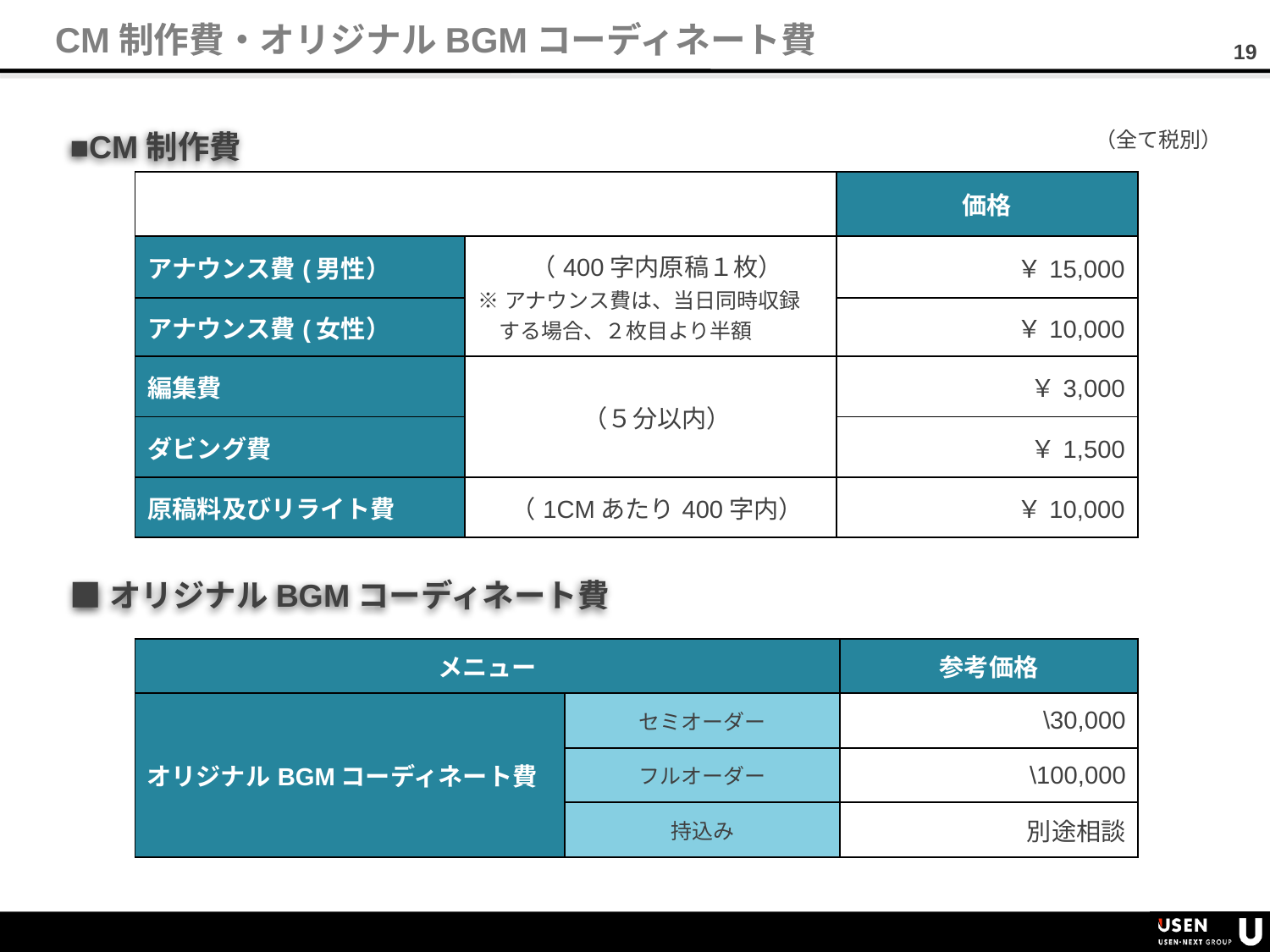

# CM制作費・オリジナルBGMコーディネート費
■CM制作費
（全て税別）
|  |  | 価格 |
| --- | --- | --- |
| アナウンス費(男性） | （400字内原稿１枚） ※アナウンス費は、当日同時収録 　する場合、２枚目より半額 | ￥15,000 |
| アナウンス費(女性） |  | ￥10,000 |
| 編集費 | （５分以内） | ￥3,000 |
| ダビング費 |  | ￥1,500 |
| 原稿料及びリライト費 | （1CMあたり400字内） | ￥10,000 |
■オリジナルBGMコーディネート費

| メニュー |  | 参考価格 |
| --- | --- | --- |
| オリジナルBGMコーディネート費 | セミオーダー | \30,000 |
|  | フルオーダー | \100,000 |
|  | 持込み | 別途相談 |